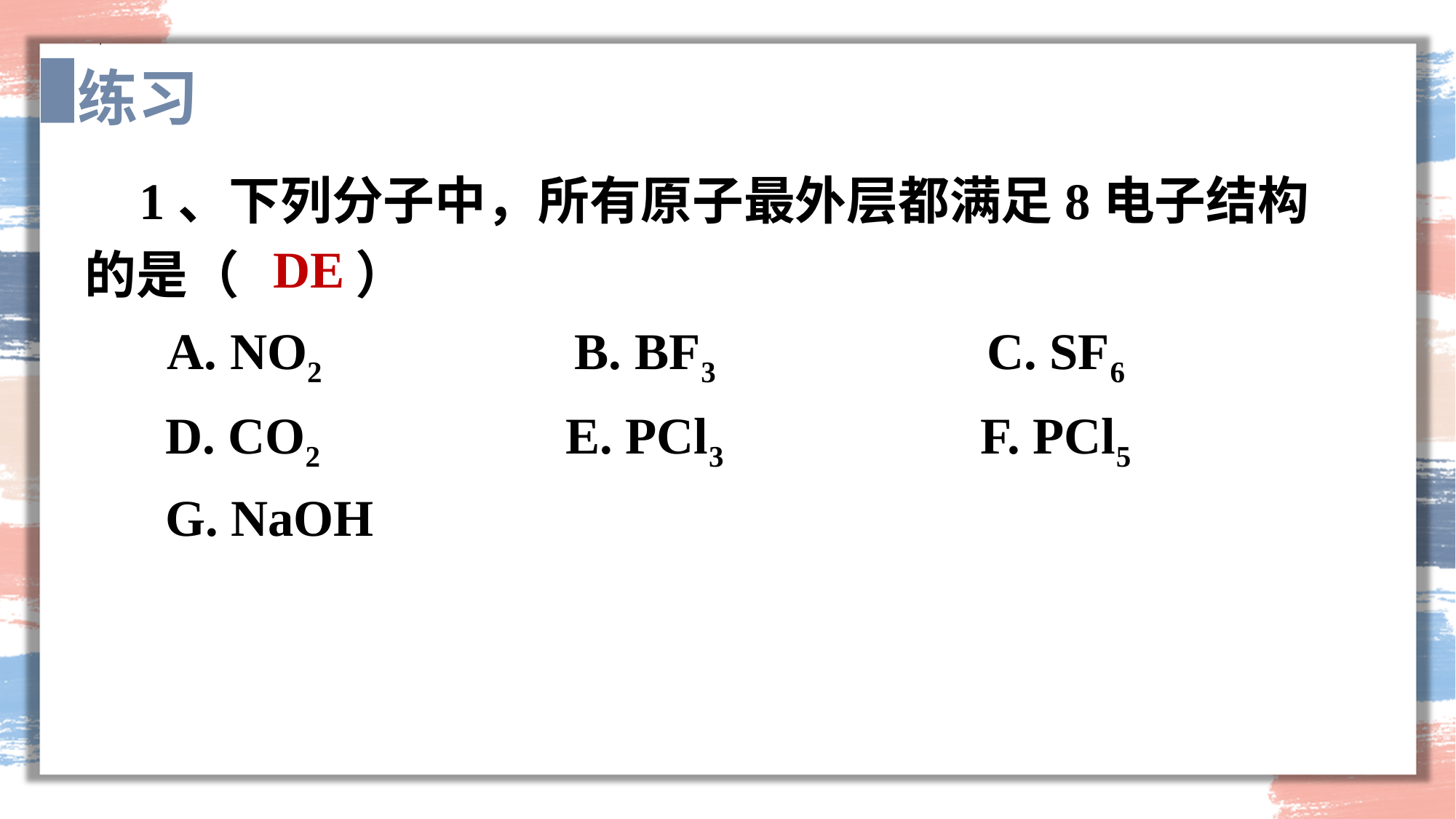

练习

1、下列分子中，所有原子最外层都满足8电子结构的是（          ）
      A. NO2                    B. BF3                     C. SF6
  D. CO2                   E. PCl3                      F. PCl5
  G. NaOH
DE